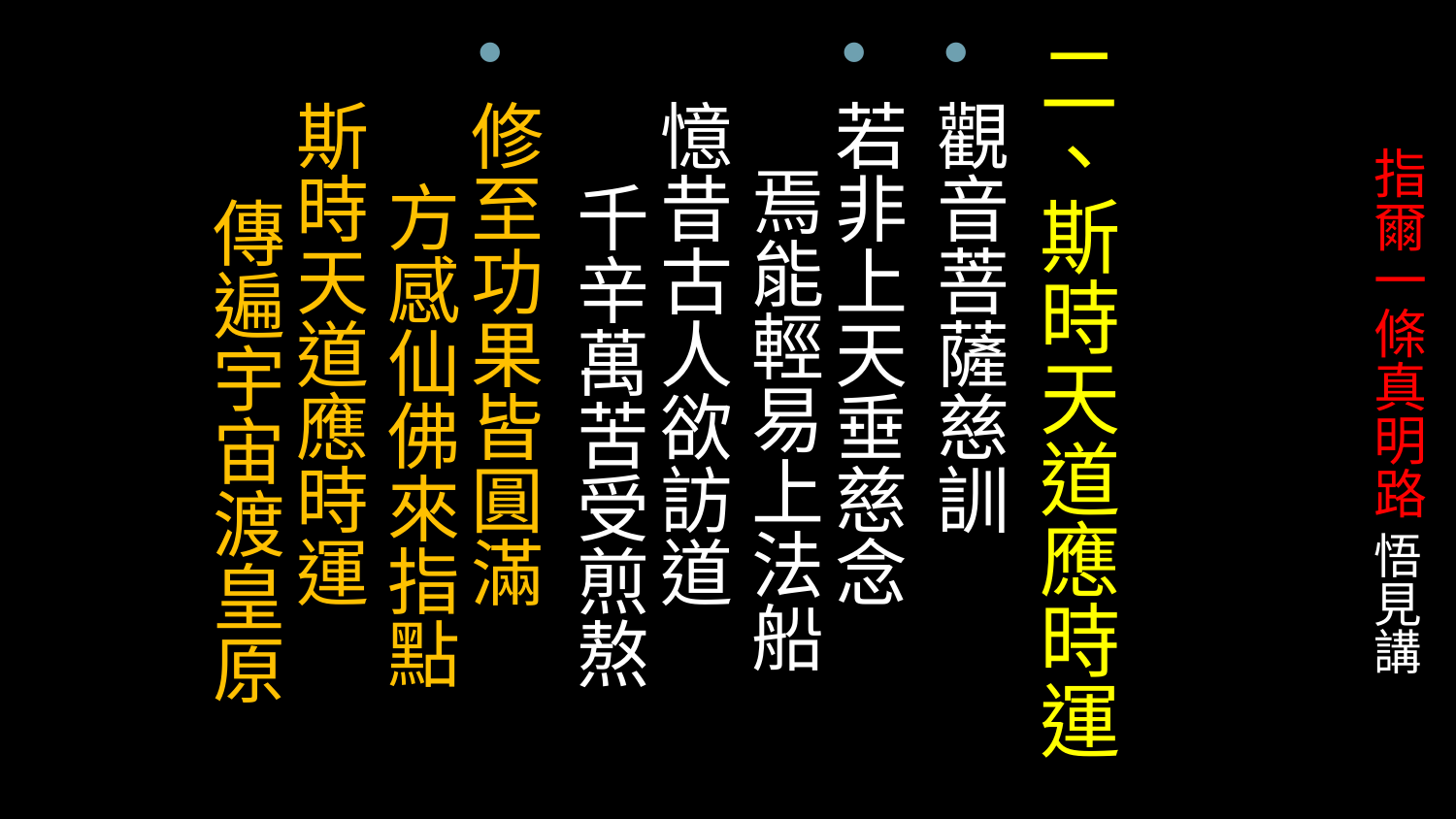

二、斯時天道應時運
觀音菩薩慈訓
若非上天垂慈念               焉能輕易上法船
憶昔古人欲訪道                千辛萬苦受煎熬
修至功果皆圓滿                方感仙佛來指點
斯時天道應時運                 傳遍宇宙渡皇原
# 指爾一條真明路 悟見講